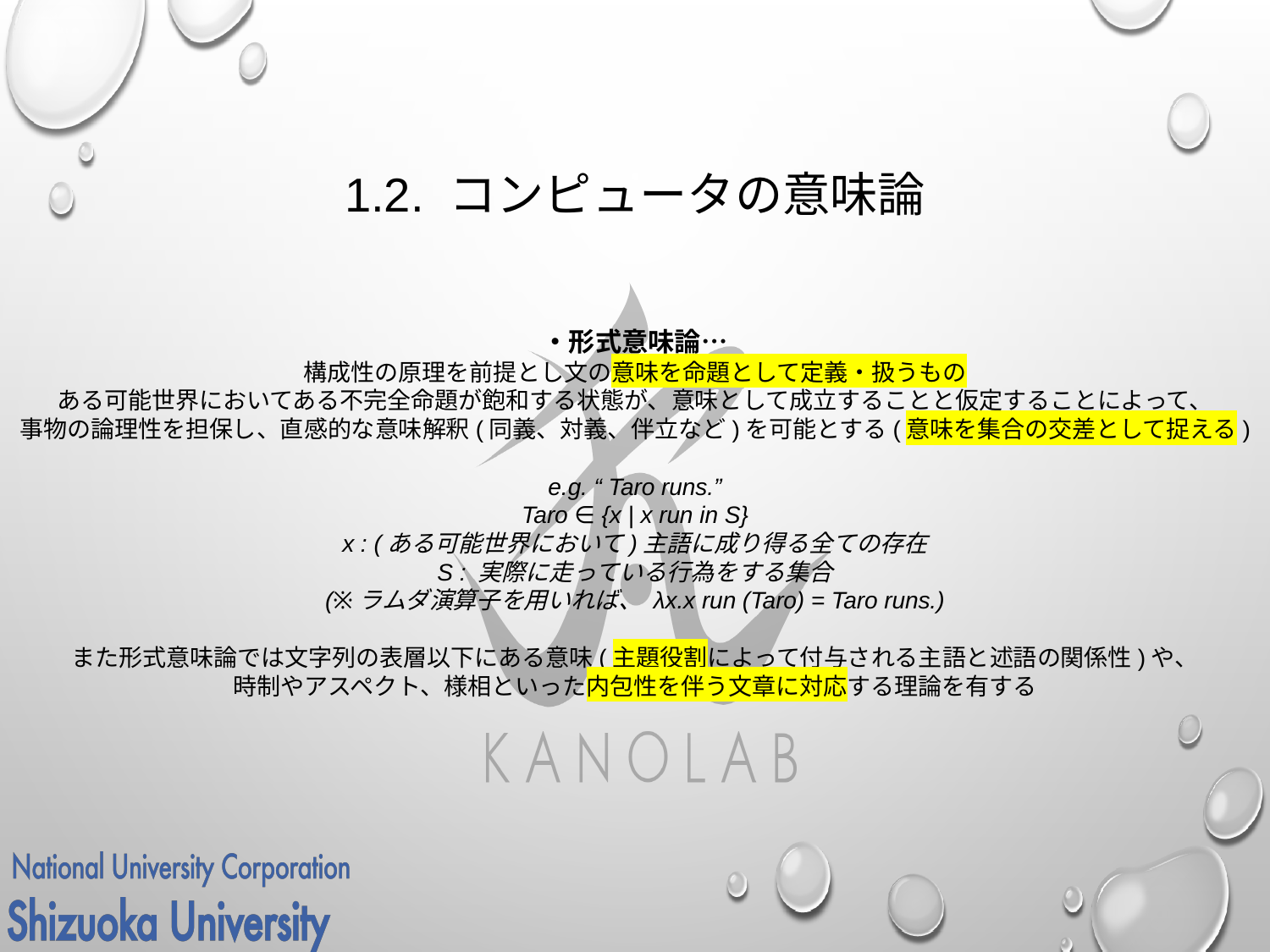

# 1.2. コンピュータの意味論
・形式意味論…
構成性の原理を前提とし文の意味を命題として定義・扱うもの
ある可能世界においてある不完全命題が飽和する状態が、意味として成立することと仮定することによって、
事物の論理性を担保し、直感的な意味解釈(同義、対義、伴立など)を可能とする(意味を集合の交差として捉える)

e.g. “ Taro runs.”
Taro ∈ {x | x run in S}
x : (ある可能世界において)主語に成り得る全ての存在
S : 実際に走っている行為をする集合
(※ラムダ演算子を用いれば、 λx.x run (Taro) = Taro runs.)

また形式意味論では文字列の表層以下にある意味(主題役割によって付与される主語と述語の関係性)や、
時制やアスペクト、様相といった内包性を伴う文章に対応する理論を有する